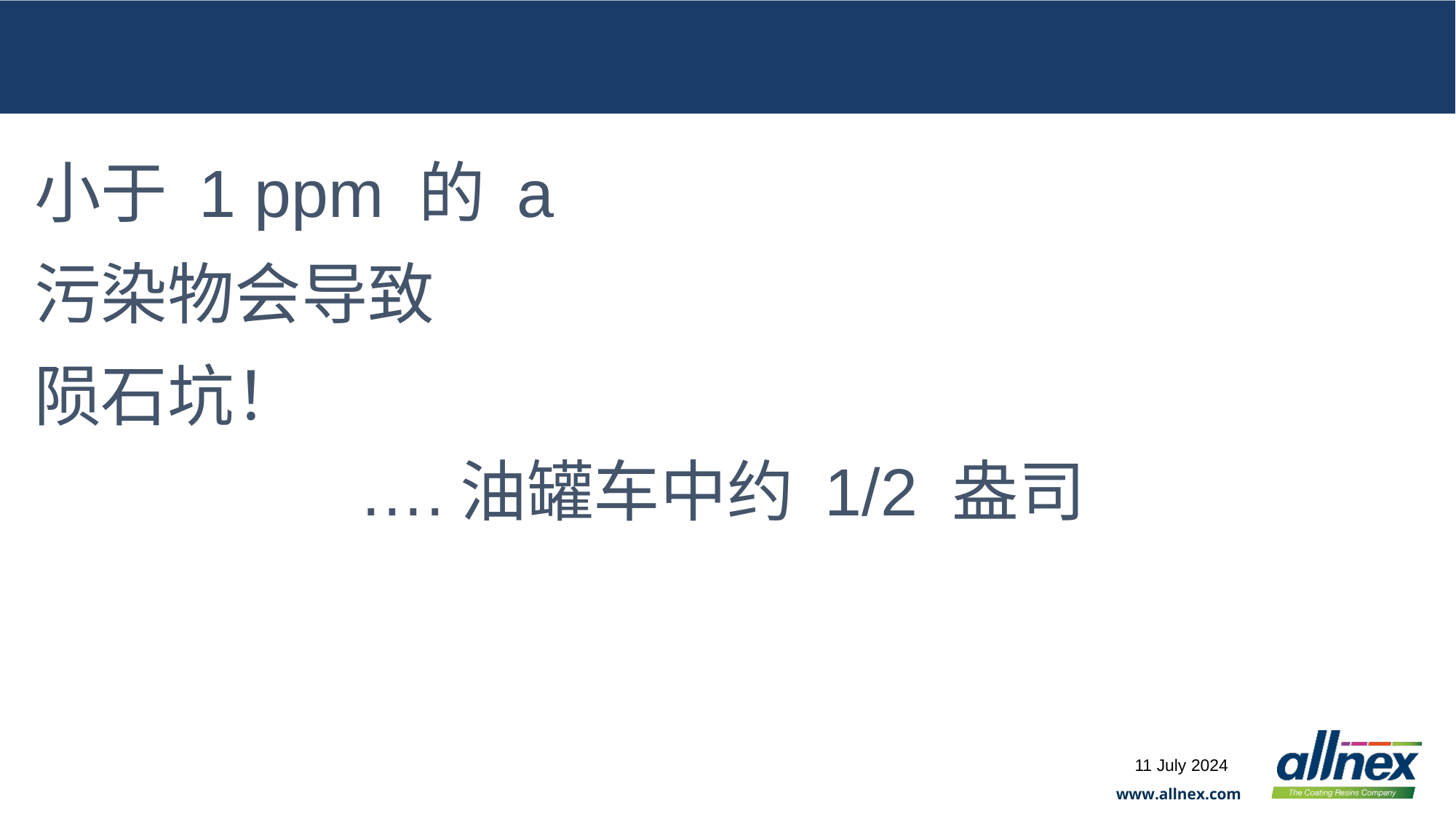

#
小于 1 ppm 的 a
污染物会导致
陨石坑！
….油罐车中约 1/2 盎司

11 July 2024